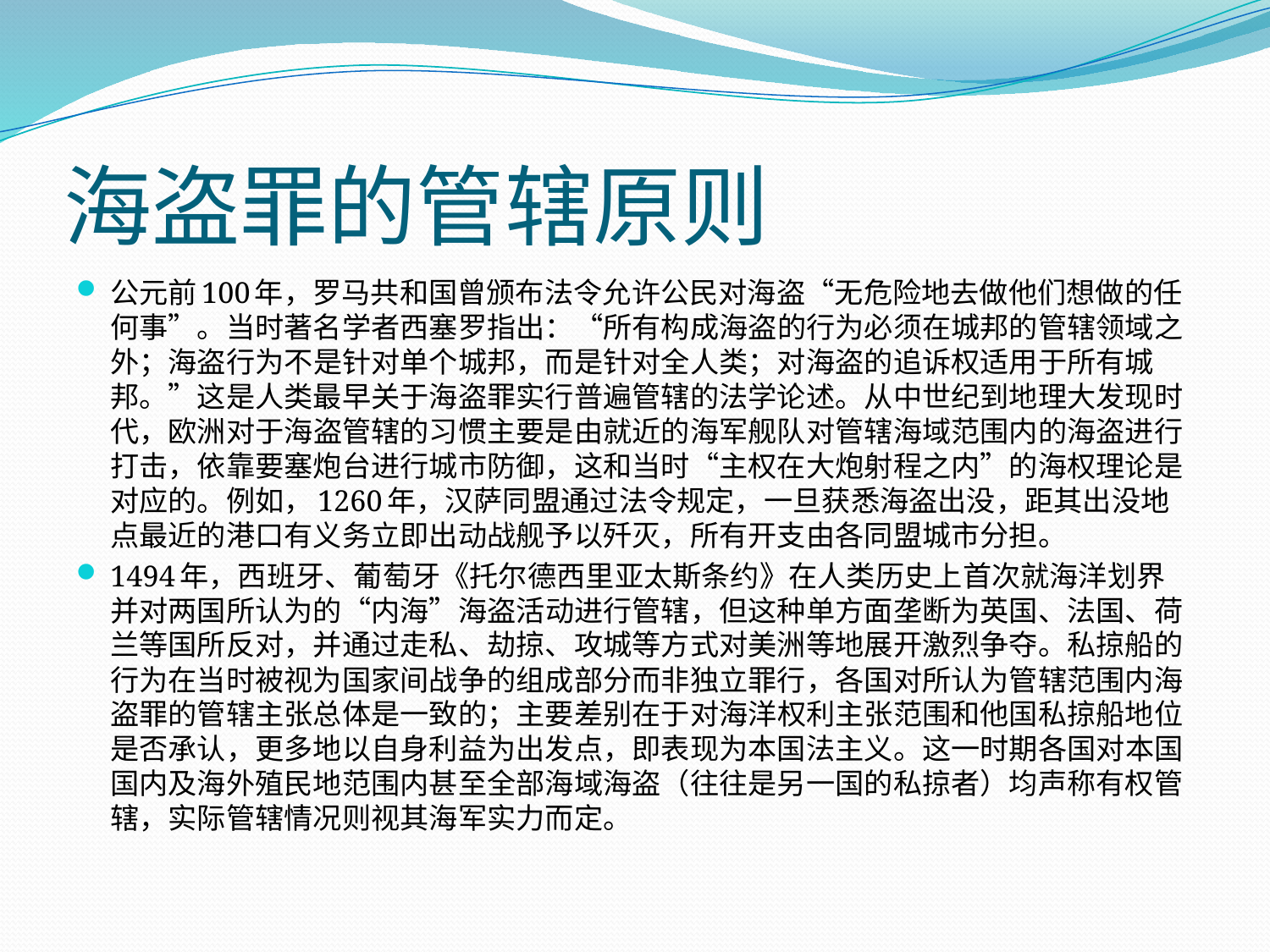

# 海盗罪的管辖原则
公元前100年，罗马共和国曾颁布法令允许公民对海盗“无危险地去做他们想做的任何事”。当时著名学者西塞罗指出：“所有构成海盗的行为必须在城邦的管辖领域之外；海盗行为不是针对单个城邦，而是针对全人类；对海盗的追诉权适用于所有城邦。”这是人类最早关于海盗罪实行普遍管辖的法学论述。从中世纪到地理大发现时代，欧洲对于海盗管辖的习惯主要是由就近的海军舰队对管辖海域范围内的海盗进行打击，依靠要塞炮台进行城市防御，这和当时“主权在大炮射程之内”的海权理论是对应的。例如，1260年，汉萨同盟通过法令规定，一旦获悉海盗出没，距其出没地点最近的港口有义务立即出动战舰予以歼灭，所有开支由各同盟城市分担。
1494年，西班牙、葡萄牙《托尔德西里亚太斯条约》在人类历史上首次就海洋划界并对两国所认为的“内海”海盗活动进行管辖，但这种单方面垄断为英国、法国、荷兰等国所反对，并通过走私、劫掠、攻城等方式对美洲等地展开激烈争夺。私掠船的行为在当时被视为国家间战争的组成部分而非独立罪行，各国对所认为管辖范围内海盗罪的管辖主张总体是一致的；主要差别在于对海洋权利主张范围和他国私掠船地位是否承认，更多地以自身利益为出发点，即表现为本国法主义。这一时期各国对本国国内及海外殖民地范围内甚至全部海域海盗（往往是另一国的私掠者）均声称有权管辖，实际管辖情况则视其海军实力而定。